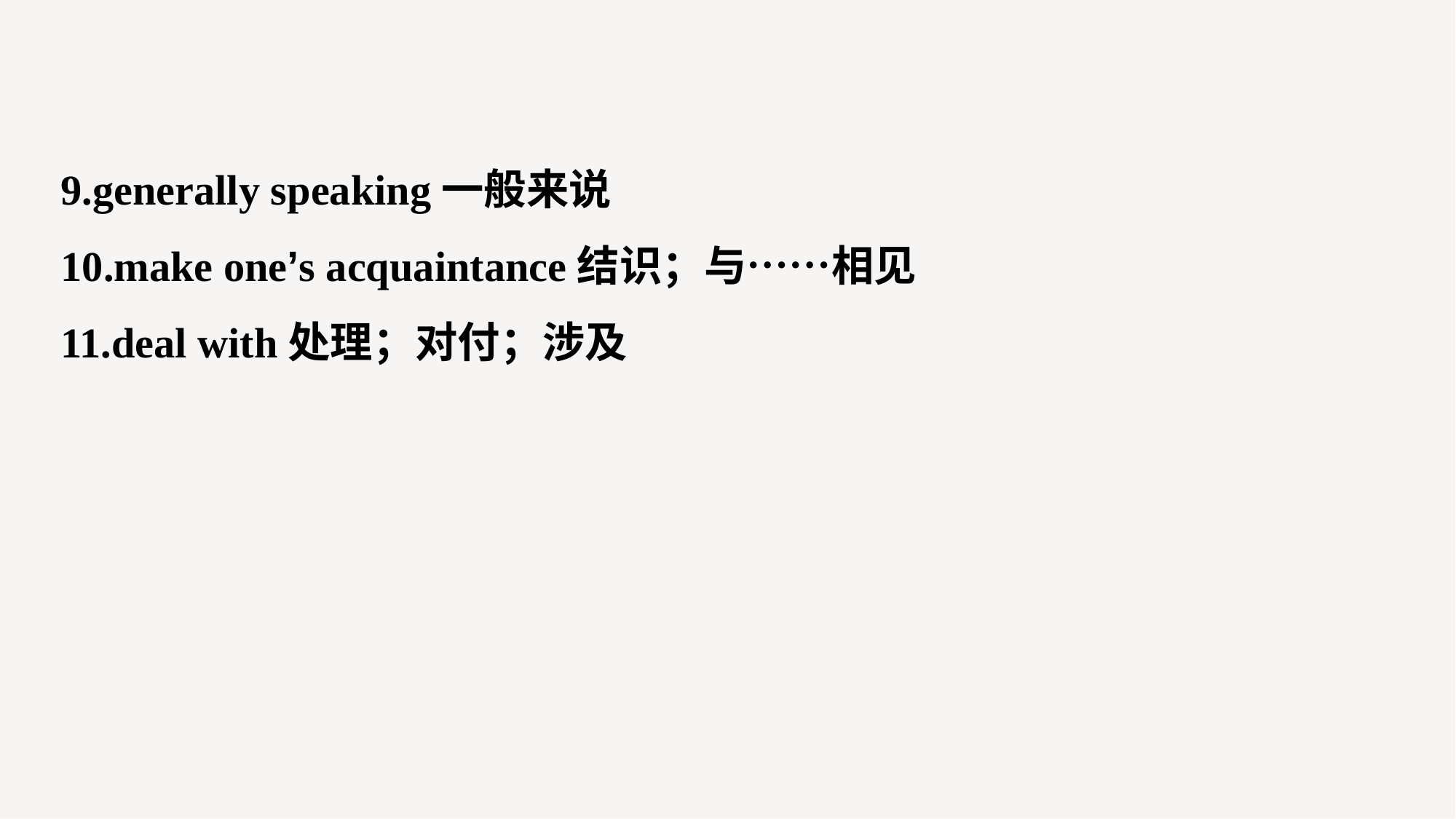

9.generally speaking一般来说
10.make one’s acquaintance结识；与……相见
11.deal with处理；对付；涉及